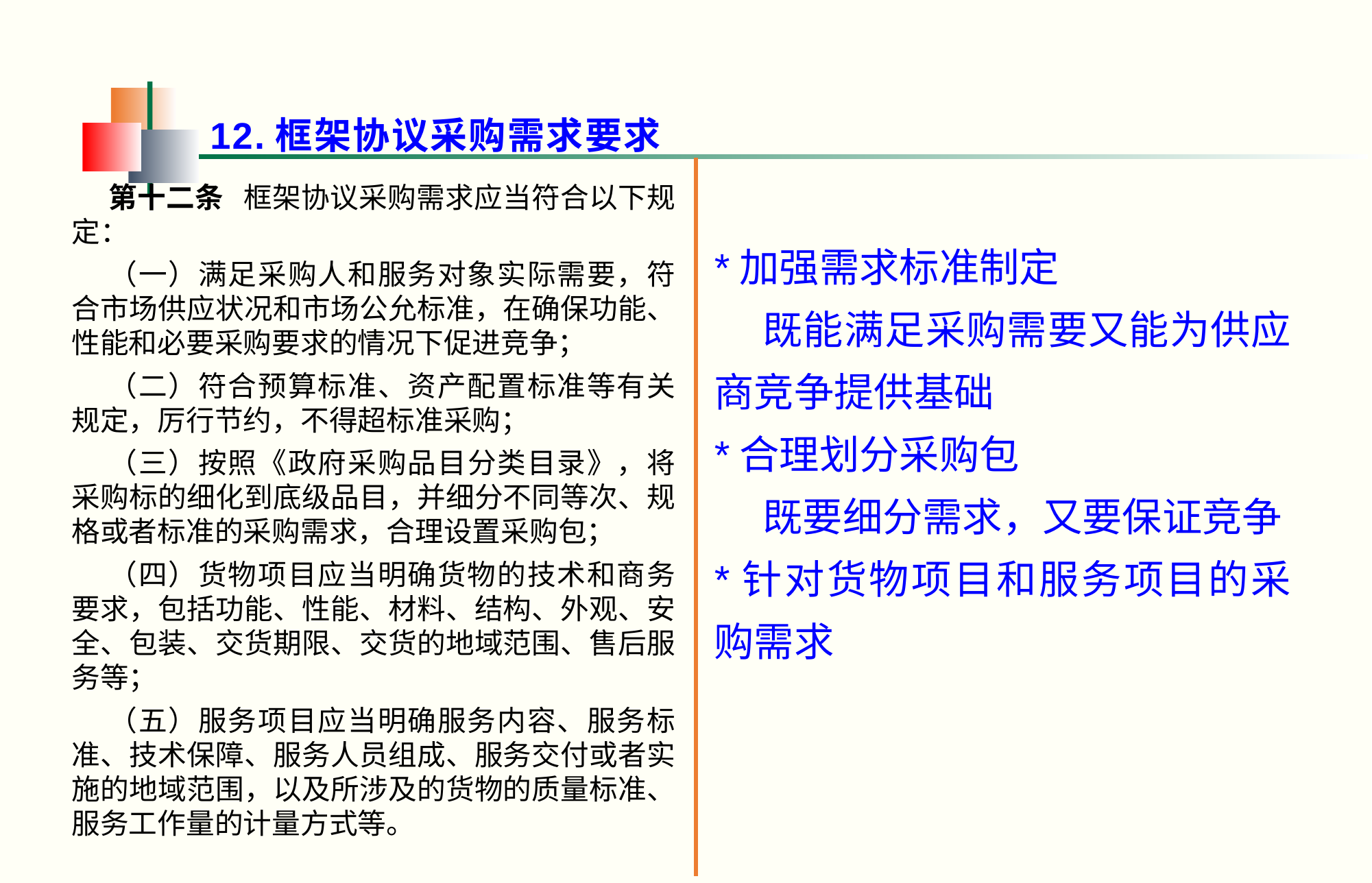

12.框架协议采购需求要求
第十二条   框架协议采购需求应当符合以下规定：
（一）满足采购人和服务对象实际需要，符合市场供应状况和市场公允标准，在确保功能、性能和必要采购要求的情况下促进竞争；
（二）符合预算标准、资产配置标准等有关规定，厉行节约，不得超标准采购；
（三）按照《政府采购品目分类目录》，将采购标的细化到底级品目，并细分不同等次、规格或者标准的采购需求，合理设置采购包；
（四）货物项目应当明确货物的技术和商务要求，包括功能、性能、材料、结构、外观、安全、包装、交货期限、交货的地域范围、售后服务等；
（五）服务项目应当明确服务内容、服务标准、技术保障、服务人员组成、服务交付或者实施的地域范围，以及所涉及的货物的质量标准、服务工作量的计量方式等。

*加强需求标准制定
既能满足采购需要又能为供应商竞争提供基础
*合理划分采购包
既要细分需求，又要保证竞争
*针对货物项目和服务项目的采购需求